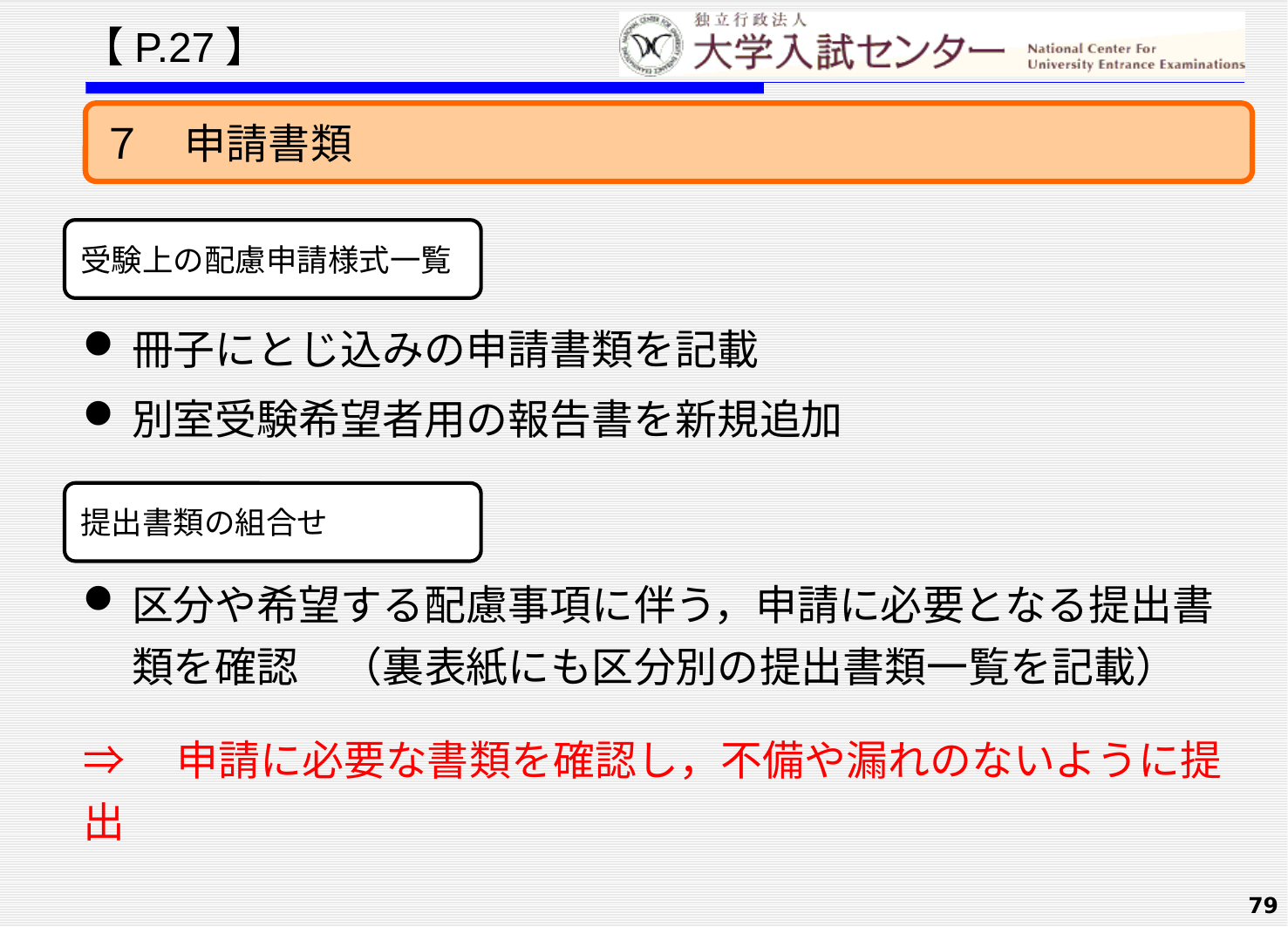

【P.27】
７　申請書類
受験上の配慮申請様式一覧
冊子にとじ込みの申請書類を記載
別室受験希望者用の報告書を新規追加

提出書類の組合せ
区分や希望する配慮事項に伴う，申請に必要となる提出書類を確認　（裏表紙にも区分別の提出書類一覧を記載）

⇒　申請に必要な書類を確認し，不備や漏れのないように提出

79